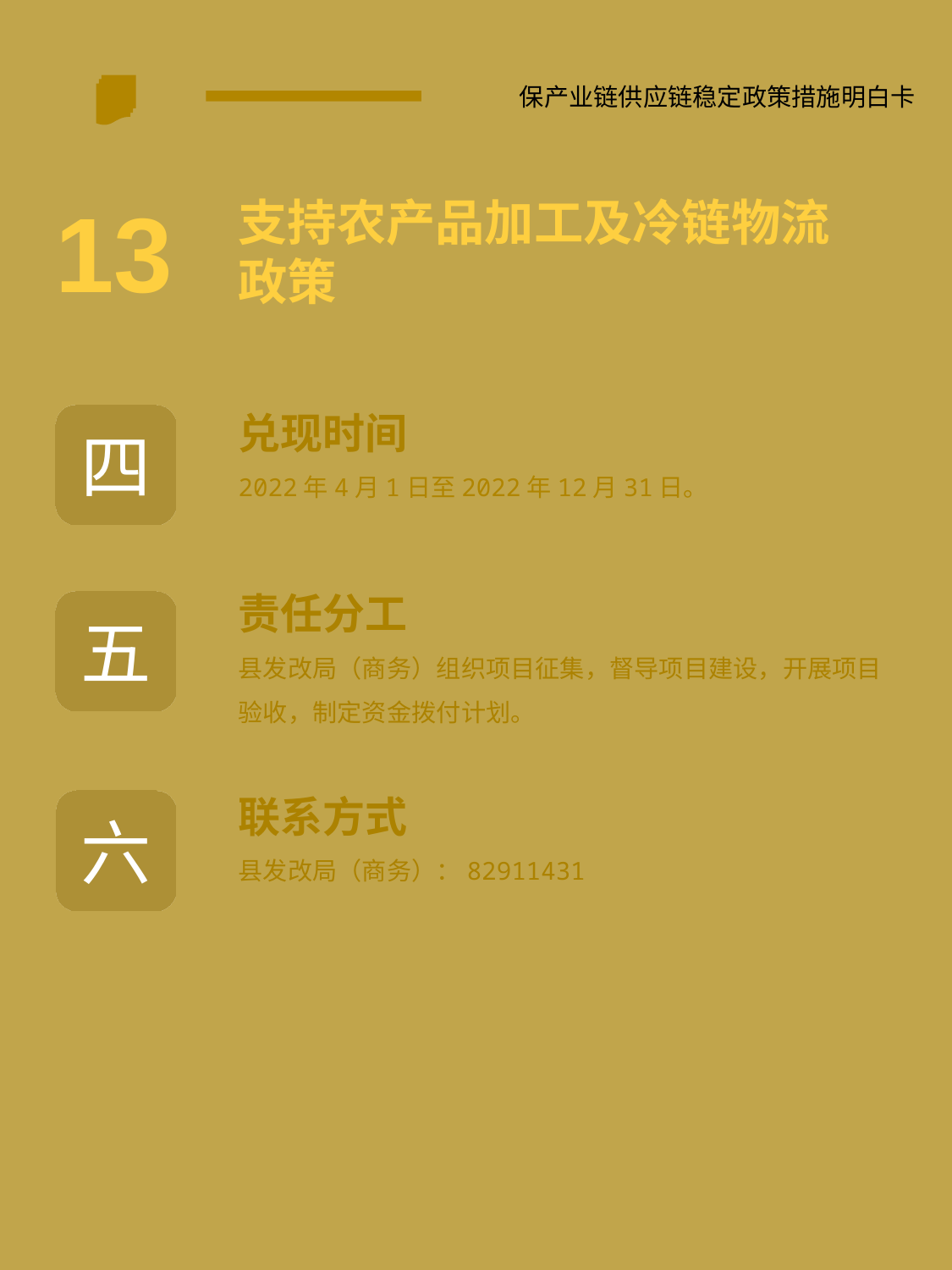

保产业链供应链稳定政策措施明白卡

13
支持农产品加工及冷链物流政策
兑现时间
2022年4月1日至2022年12月31日。
四
责任分工
县发改局（商务）组织项目征集，督导项目建设，开展项目验收，制定资金拨付计划。
五
六
联系方式
县发改局（商务）：82911431